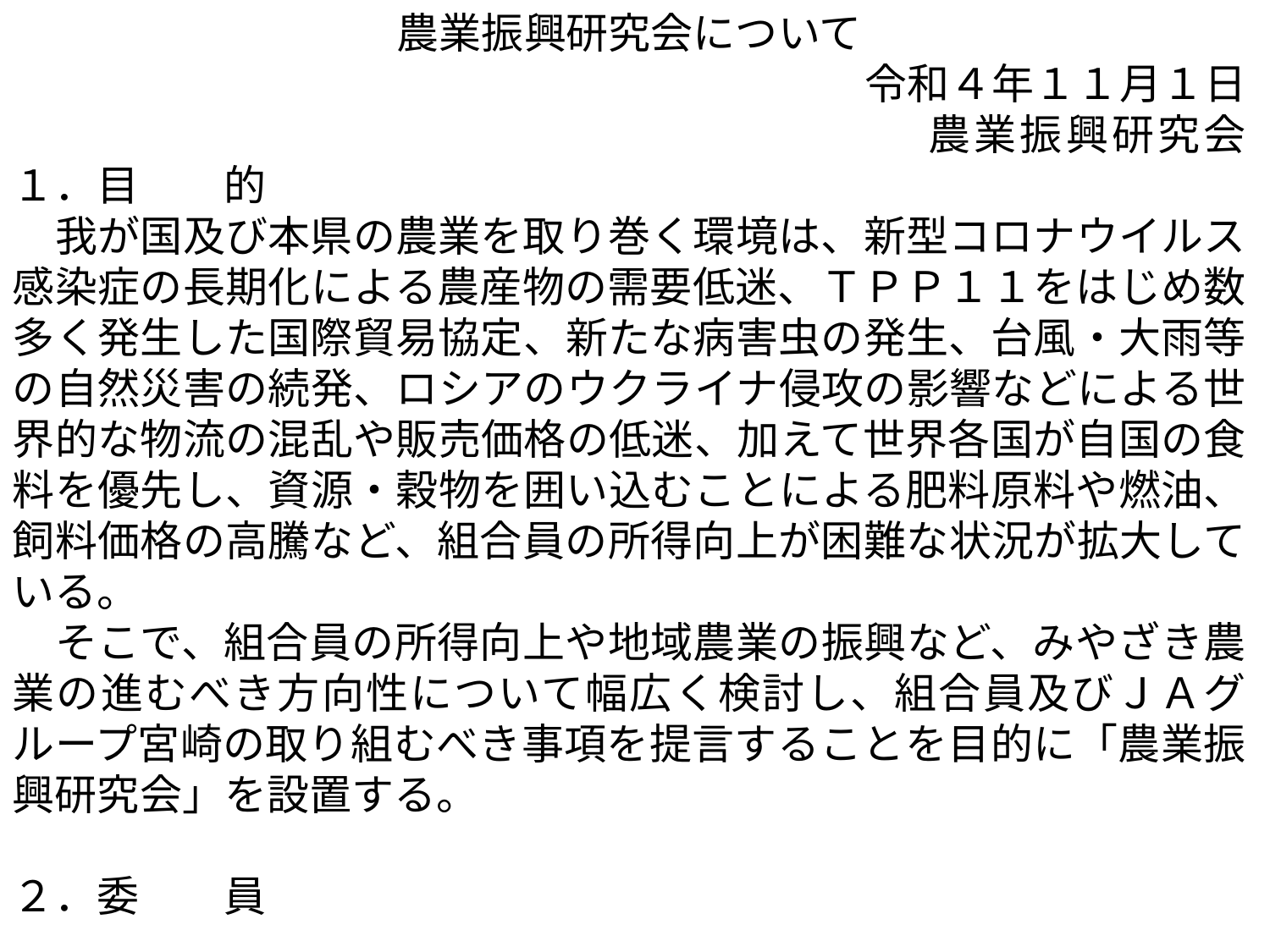

農業振興研究会について
令和４年１１月１日
農業振興研究会
１．目　　的
　我が国及び本県の農業を取り巻く環境は、新型コロナウイルス感染症の長期化による農産物の需要低迷、ＴＰＰ１１をはじめ数多く発生した国際貿易協定、新たな病害虫の発生、台風・大雨等の自然災害の続発、ロシアのウクライナ侵攻の影響などによる世界的な物流の混乱や販売価格の低迷、加えて世界各国が自国の食料を優先し、資源・穀物を囲い込むことによる肥料原料や燃油、飼料価格の高騰など、組合員の所得向上が困難な状況が拡大している。
　そこで、組合員の所得向上や地域農業の振興など、みやざき農業の進むべき方向性について幅広く検討し、組合員及びＪＡグループ宮崎の取り組むべき事項を提言することを目的に「農業振興研究会」を設置する。

２．委　　員